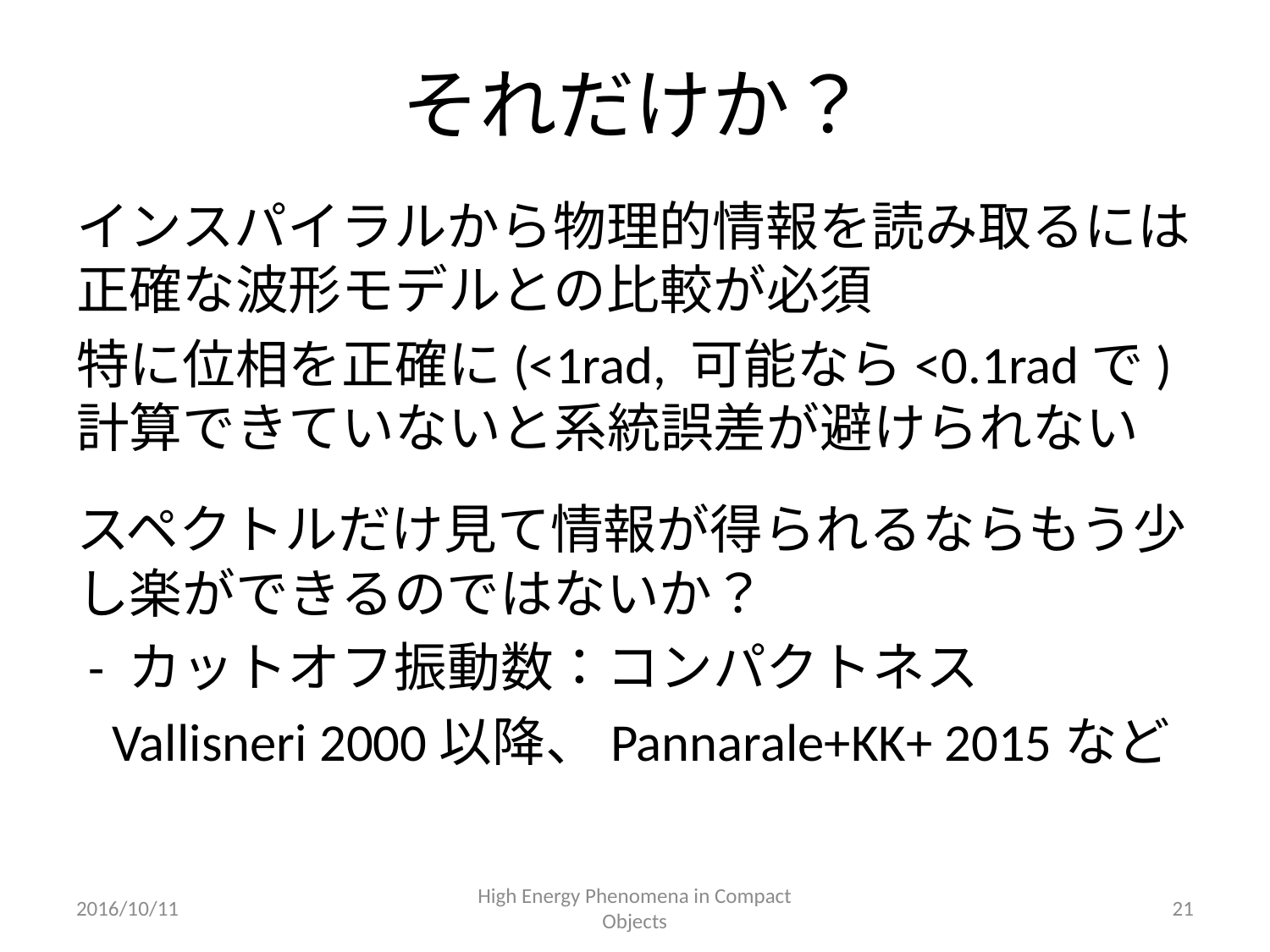

# それだけか？
インスパイラルから物理的情報を読み取るには正確な波形モデルとの比較が必須
特に位相を正確に(<1rad, 可能なら<0.1radで)計算できていないと系統誤差が避けられない

スペクトルだけ見て情報が得られるならもう少し楽ができるのではないか？
 - カットオフ振動数：コンパクトネス
   Vallisneri 2000以降、Pannarale+KK+ 2015など
2016/10/11
High Energy Phenomena in Compact Objects
21